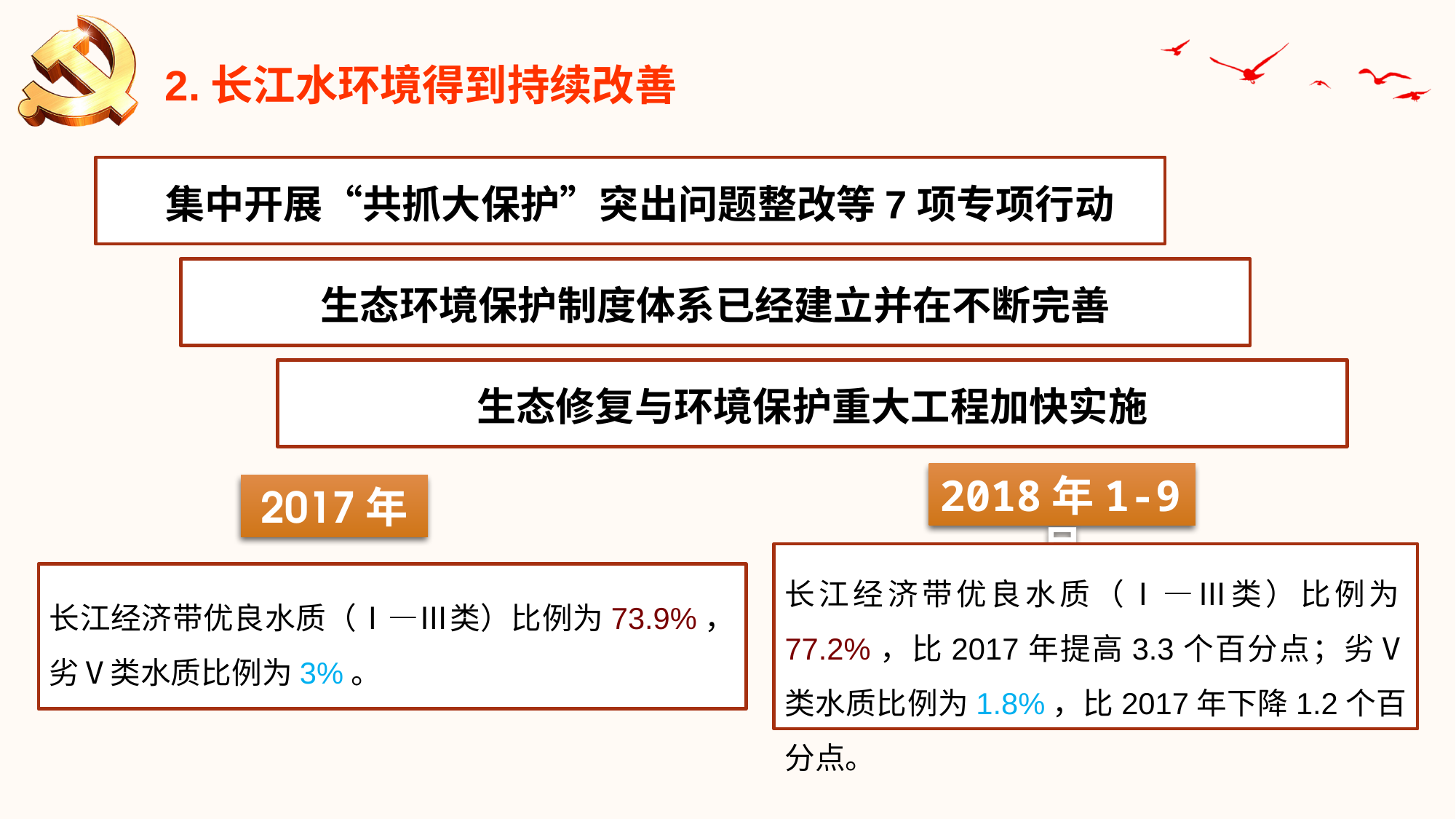

2.长江水环境得到持续改善
集中开展“共抓大保护”突出问题整改等7项专项行动
生态环境保护制度体系已经建立并在不断完善
生态修复与环境保护重大工程加快实施
2018年1-9月
2017年
长江经济带优良水质（Ⅰ—Ⅲ类）比例为77.2%，比2017年提高3.3个百分点；劣Ⅴ类水质比例为1.8%，比2017年下降1.2个百分点。
长江经济带优良水质（Ⅰ—Ⅲ类）比例为73.9%，劣Ⅴ类水质比例为3%。